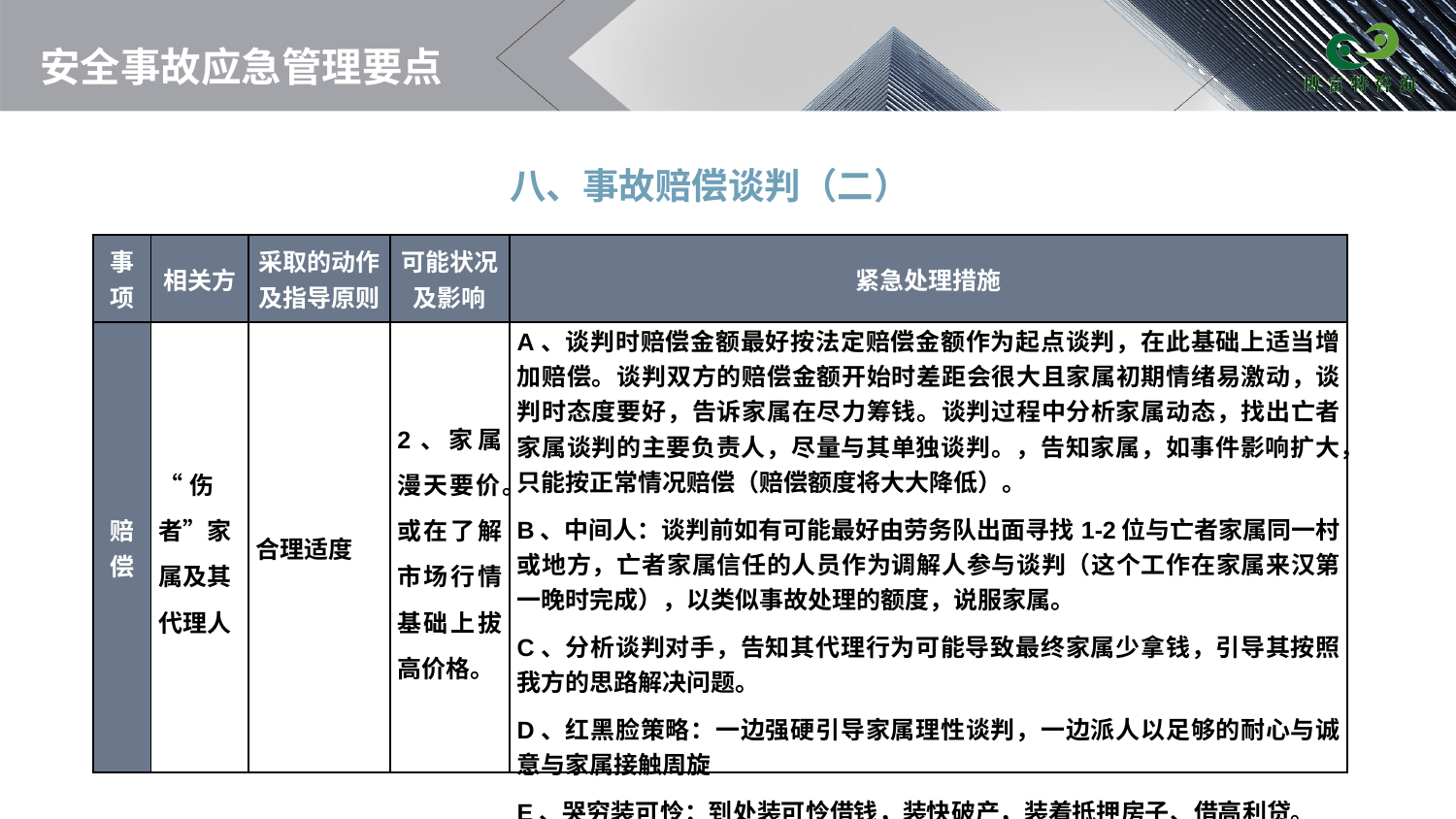

# 安全事故应急管理要点
八、事故赔偿谈判（二）
| 事项 | 相关方 | 采取的动作及指导原则 | 可能状况及影响 | 紧急处理措施 |
| --- | --- | --- | --- | --- |
| 赔偿 | “伤者”家属及其代理人 | 合理适度 | 2、家属漫天要价。或在了解市场行情基础上拔高价格。 | A、谈判时赔偿金额最好按法定赔偿金额作为起点谈判，在此基础上适当增加赔偿。谈判双方的赔偿金额开始时差距会很大且家属初期情绪易激动，谈判时态度要好，告诉家属在尽力筹钱。谈判过程中分析家属动态，找出亡者家属谈判的主要负责人，尽量与其单独谈判。，告知家属，如事件影响扩大，只能按正常情况赔偿（赔偿额度将大大降低）。 B、中间人：谈判前如有可能最好由劳务队出面寻找1-2位与亡者家属同一村或地方，亡者家属信任的人员作为调解人参与谈判（这个工作在家属来汉第一晚时完成），以类似事故处理的额度，说服家属。 C、分析谈判对手，告知其代理行为可能导致最终家属少拿钱，引导其按照我方的思路解决问题。 D、红黑脸策略：一边强硬引导家属理性谈判，一边派人以足够的耐心与诚意与家属接触周旋 E、哭穷装可怜：到处装可怜借钱，装快破产，装着抵押房子、借高利贷。 |